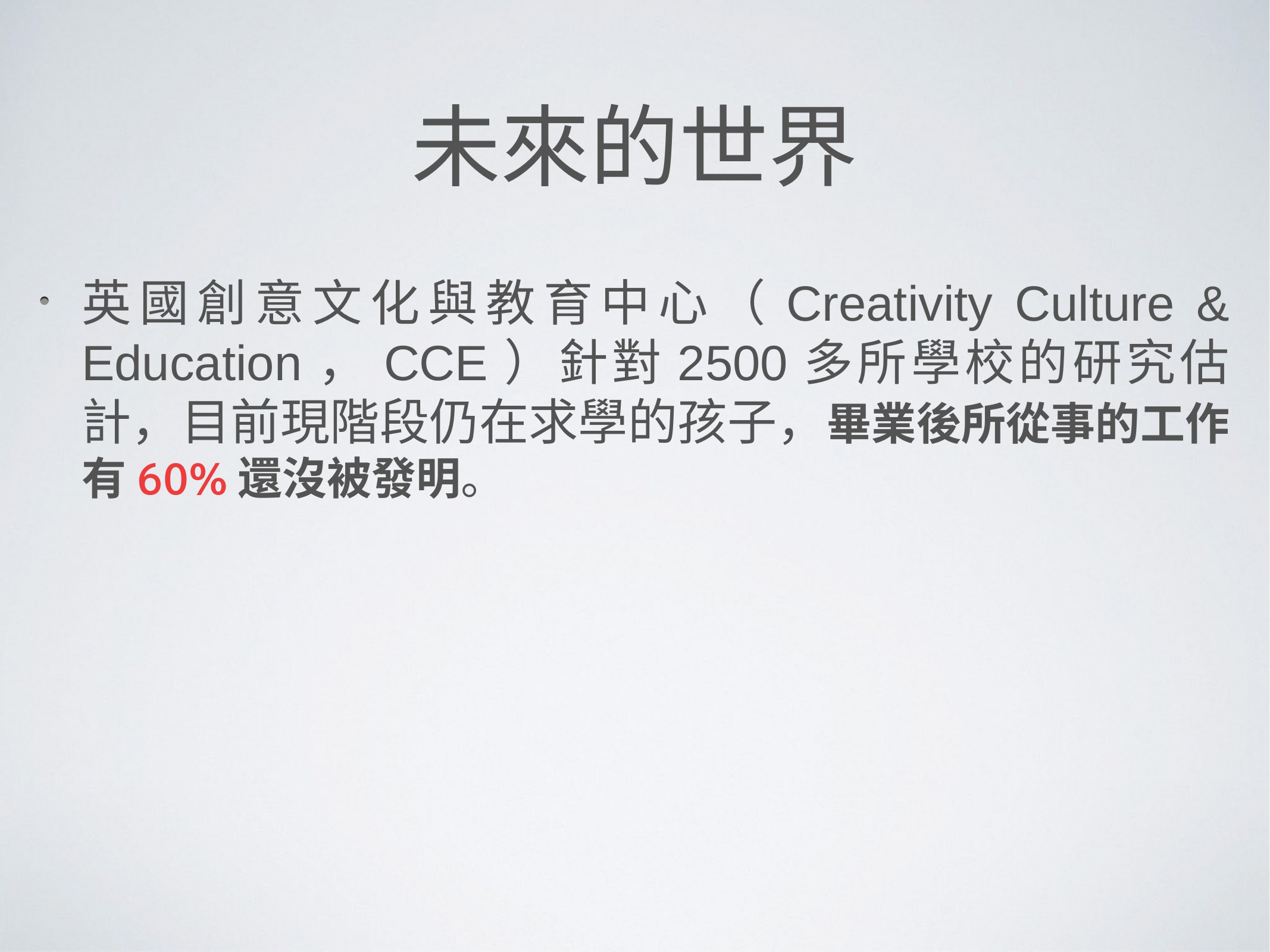

# 未來的世界
英國創意文化與教育中心（Creativity Culture & Education，CCE）針對2500多所學校的研究估計，目前現階段仍在求學的孩子，畢業後所從事的工作有60%還沒被發明。